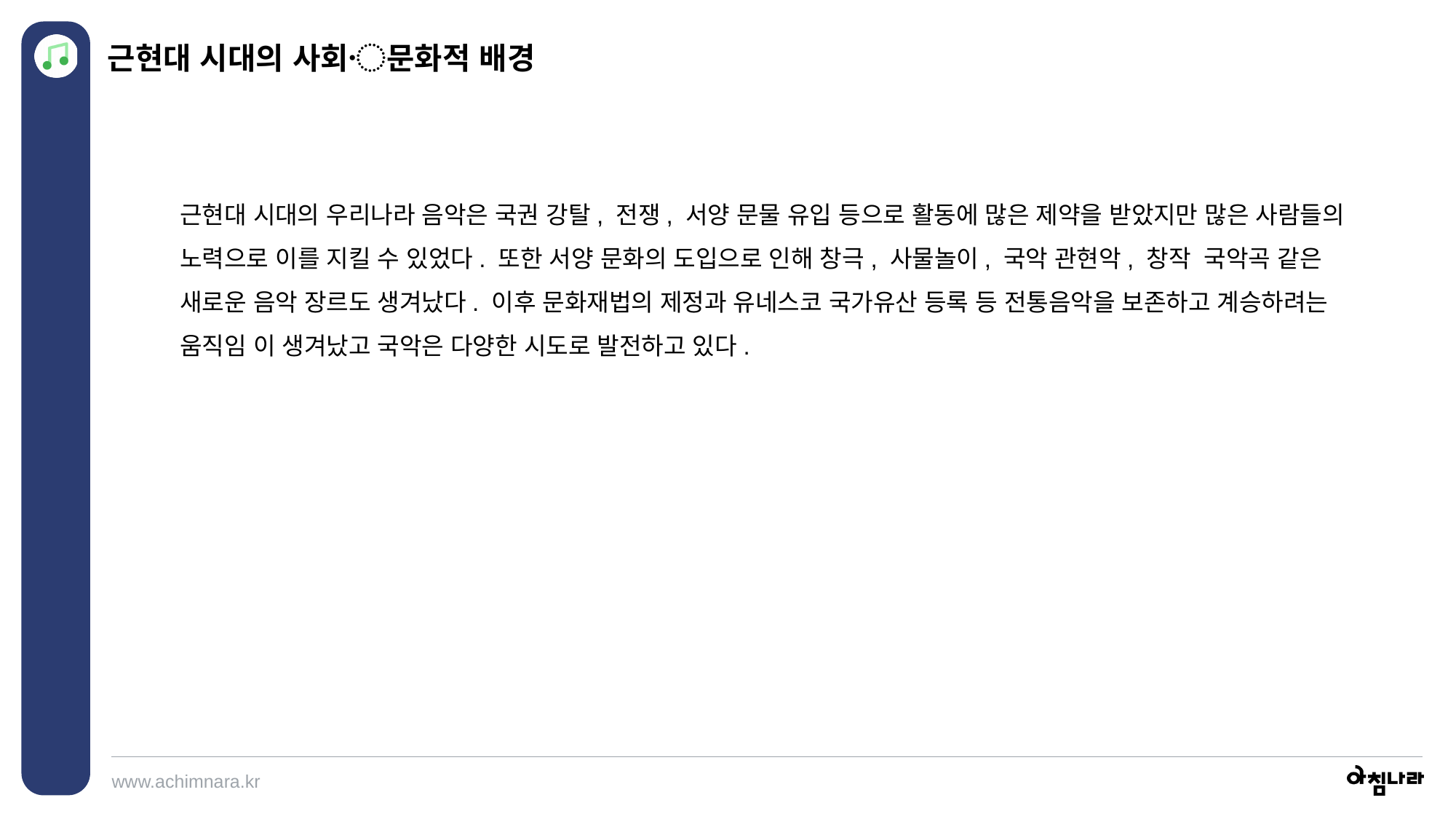

근현대 시대의 사회〮문화적 배경
근현대 시대의 우리나라 음악은 국권 강탈, 전쟁, 서양 문물 유입 등으로 활동에 많은 제약을 받았지만 많은 사람들의 노력으로 이를 지킬 수 있었다. 또한 서양 문화의 도입으로 인해 창극, 사물놀이, 국악 관현악, 창작  국악곡 같은 새로운 음악 장르도 생겨났다. 이후 문화재법의 제정과 유네스코 국가유산 등록 등 전통음악을 보존하고 계승하려는 움직임 이 생겨났고 국악은 다양한 시도로 발전하고 있다.